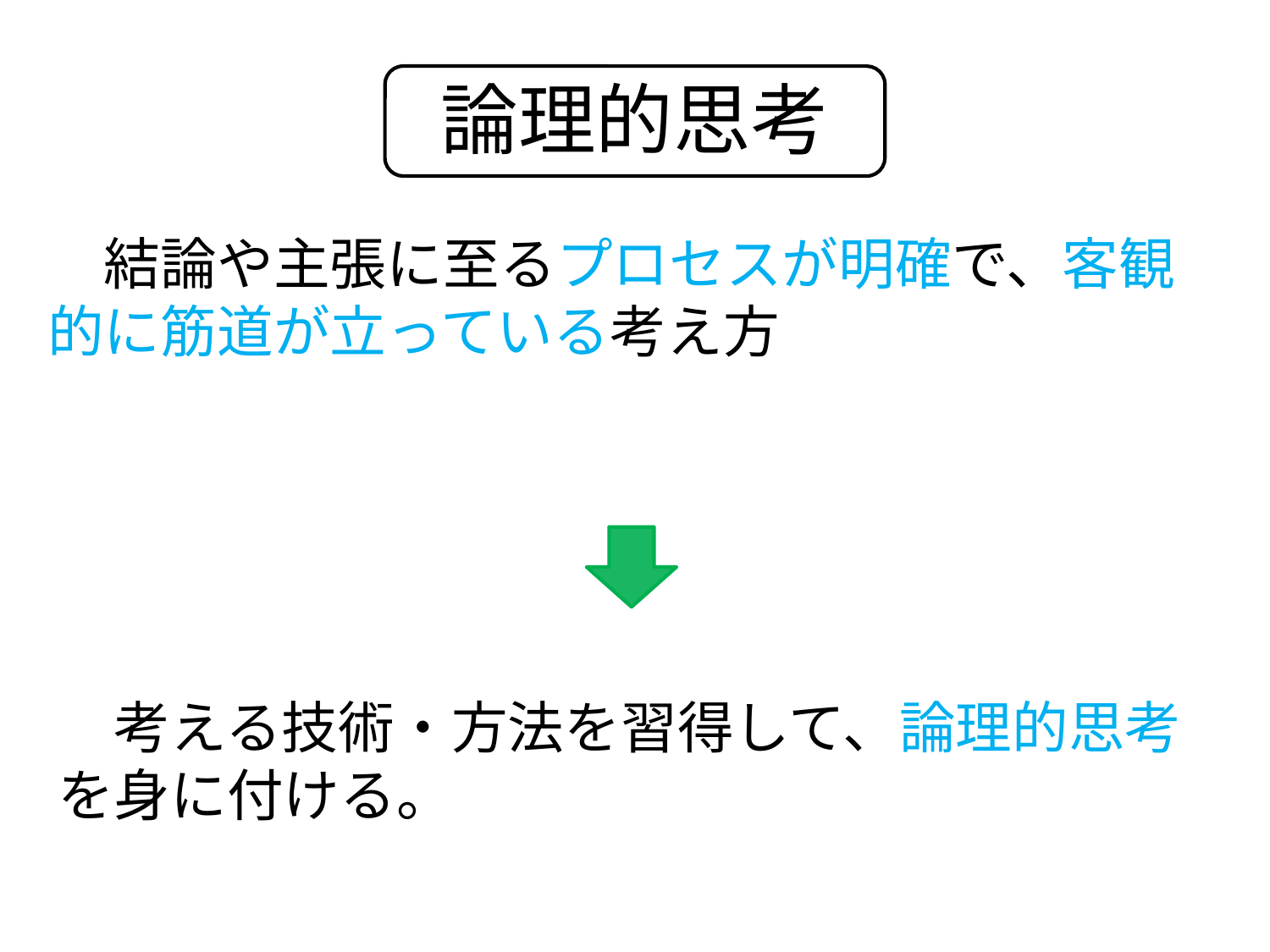

# 論理的思考

　結論や主張に至るプロセスが明確で、客観的に筋道が立っている考え方

　考える技術・方法を習得して、論理的思考を身に付ける。